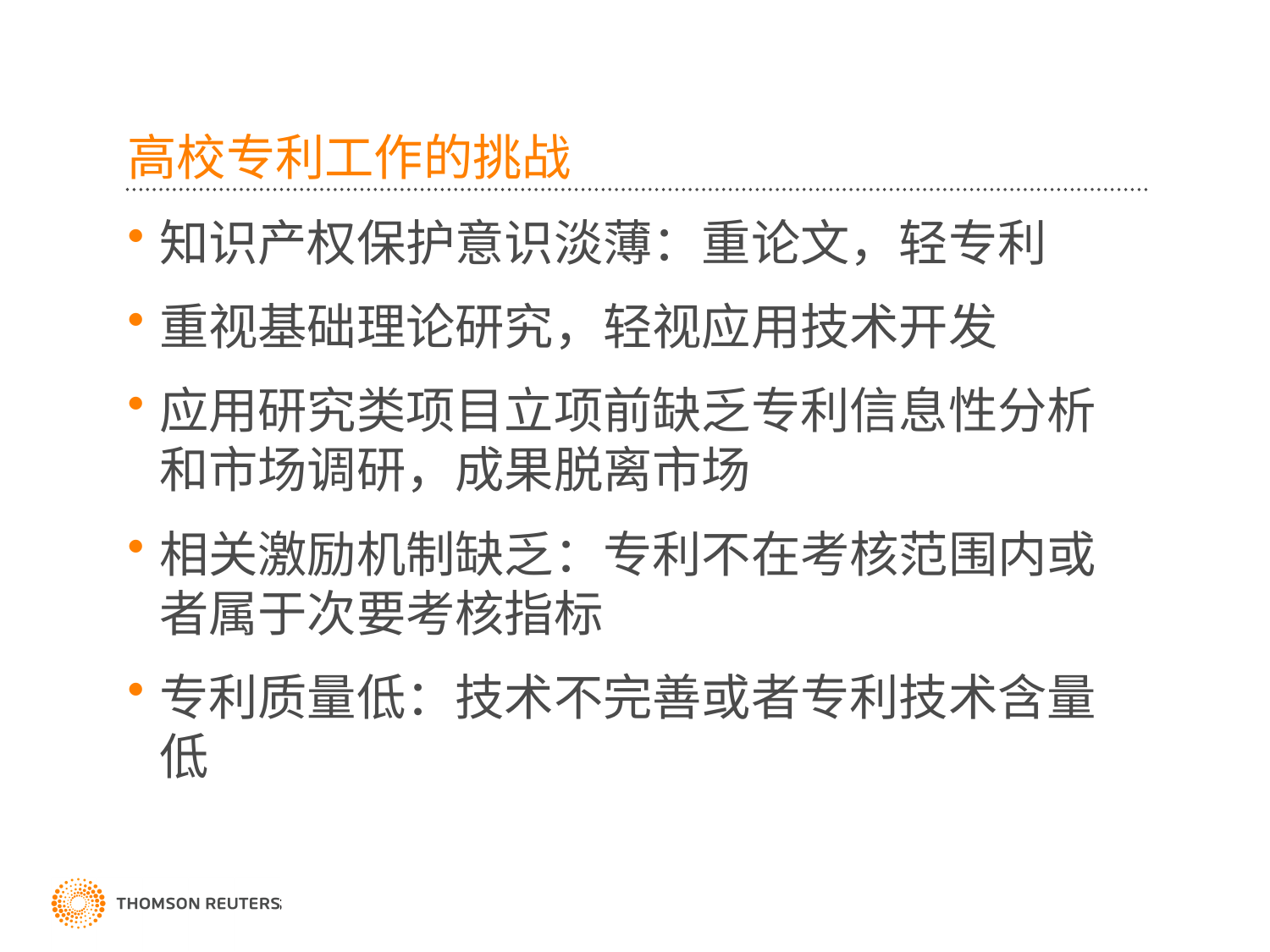

# 高校专利工作的挑战
知识产权保护意识淡薄：重论文，轻专利
重视基础理论研究，轻视应用技术开发
应用研究类项目立项前缺乏专利信息性分析和市场调研，成果脱离市场
相关激励机制缺乏：专利不在考核范围内或者属于次要考核指标
专利质量低：技术不完善或者专利技术含量低